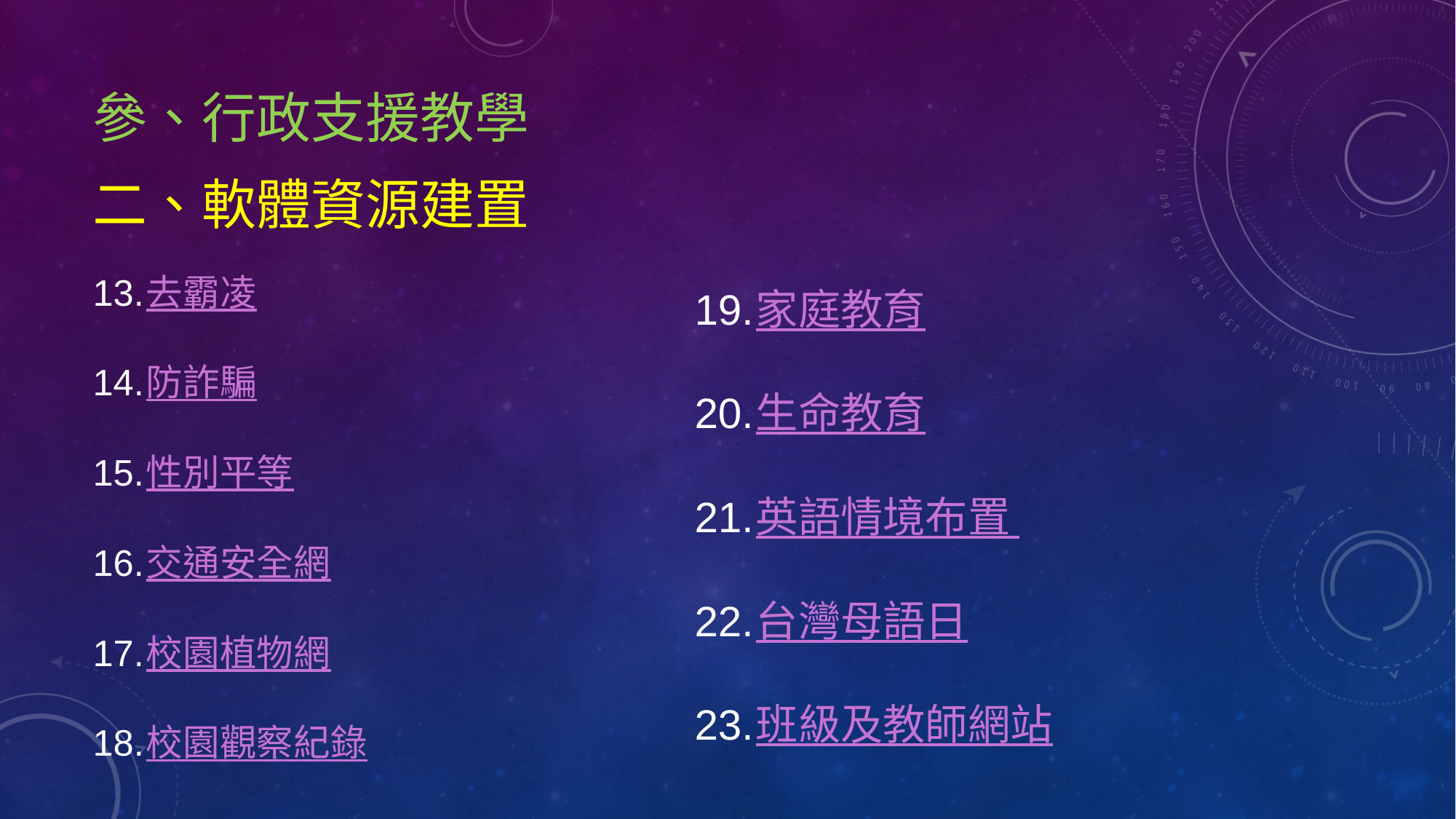

# 參、行政支援教學
二、軟體資源建置
去霸凌
防詐騙
性別平等
交通安全網
校園植物網
校園觀察紀錄
家庭教育
生命教育
英語情境布置
台灣母語日
班級及教師網站